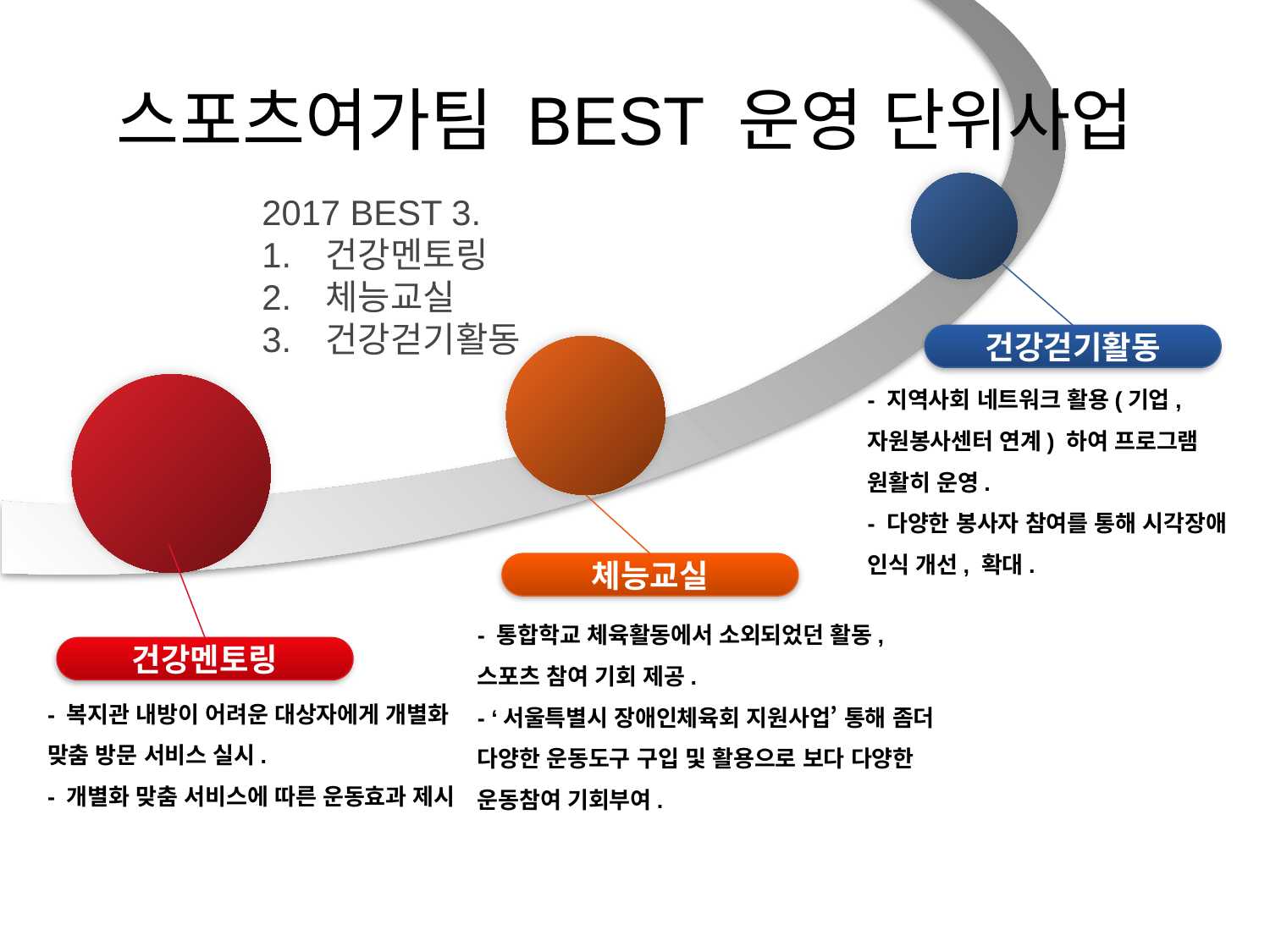

# 스포츠여가팀 BEST 운영 단위사업

2017 BEST 3.
건강멘토링
체능교실
건강걷기활동
건강걷기활동

- 지역사회 네트워크 활용(기업, 자원봉사센터 연계) 하여 프로그램 원활히 운영.
- 다양한 봉사자 참여를 통해 시각장애 인식 개선, 확대.

체능교실
- 통합학교 체육활동에서 소외되었던 활동, 스포츠 참여 기회 제공.
- ‘서울특별시 장애인체육회 지원사업’ 통해 좀더 다양한 운동도구 구입 및 활용으로 보다 다양한 운동참여 기회부여.
건강멘토링
- 복지관 내방이 어려운 대상자에게 개별화 맞춤 방문 서비스 실시.
- 개별화 맞춤 서비스에 따른 운동효과 제시